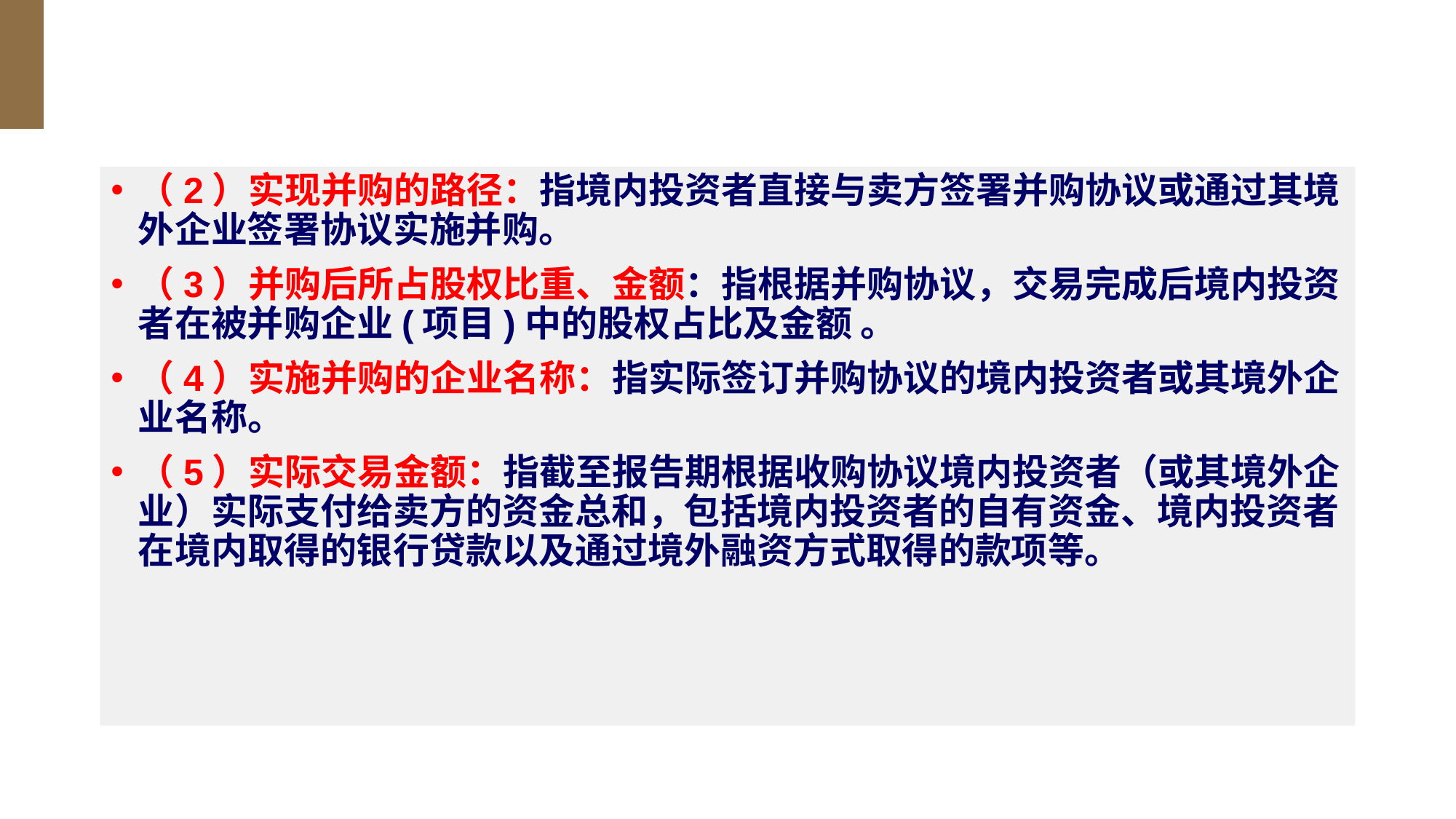

#
（2）实现并购的路径：指境内投资者直接与卖方签署并购协议或通过其境外企业签署协议实施并购。
（3）并购后所占股权比重、金额：指根据并购协议，交易完成后境内投资者在被并购企业(项目)中的股权占比及金额 。
（4）实施并购的企业名称：指实际签订并购协议的境内投资者或其境外企业名称。
（5）实际交易金额：指截至报告期根据收购协议境内投资者（或其境外企业）实际支付给卖方的资金总和，包括境内投资者的自有资金、境内投资者在境内取得的银行贷款以及通过境外融资方式取得的款项等。